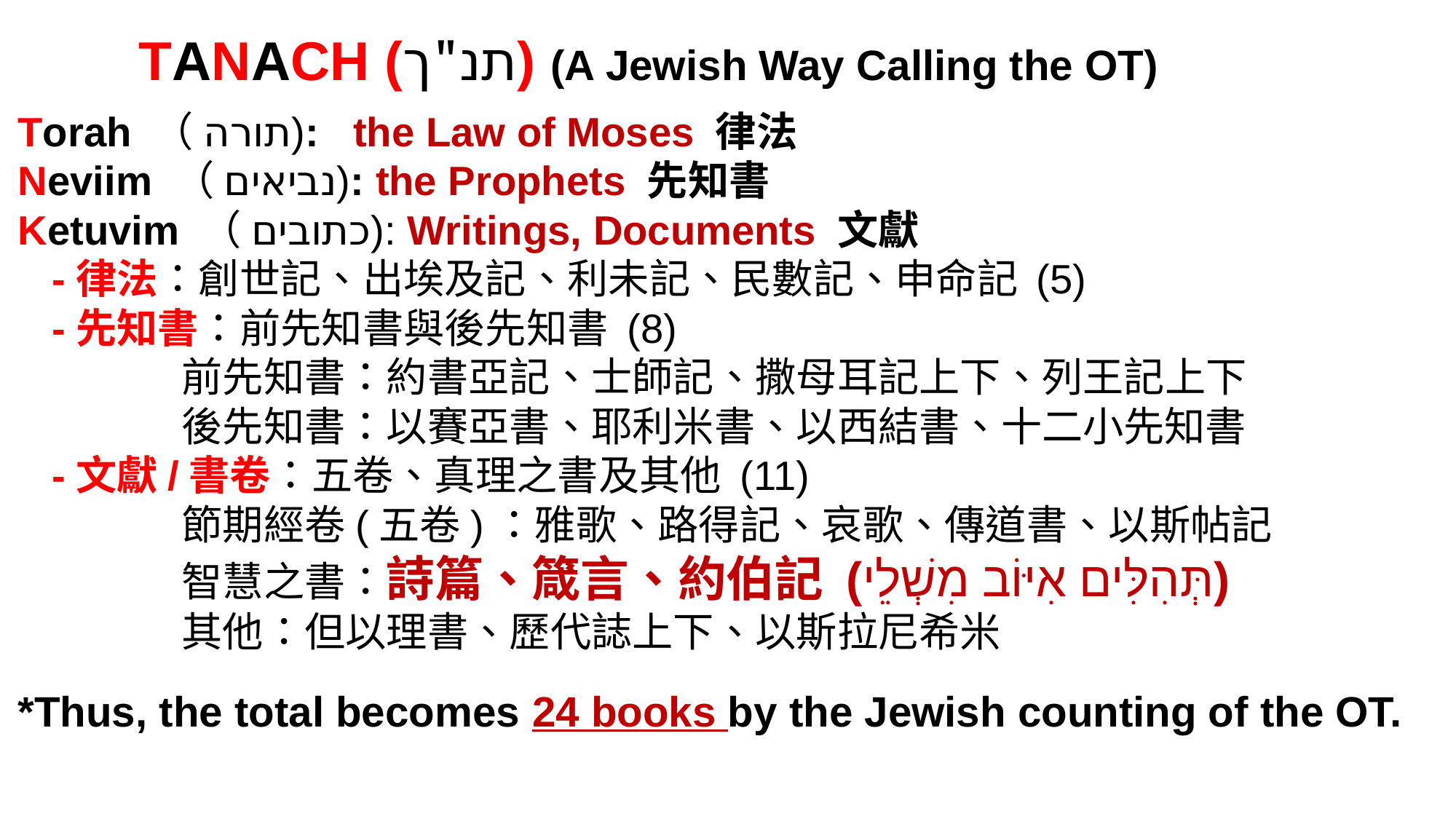

TANACH (תנ"ך) (A Jewish Way Calling the OT)

Torah （תורה):   the Law of Moses 律法
Neviim （נביאים): the Prophets 先知書
Ketuvim （כתובים): Writings, Documents 文獻
   -律法：創世記、出埃及記、利未記、民數記、申命記 (5)
   -先知書：前先知書與後先知書 (8)
前先知書：約書亞記、士師記、撒母耳記上下、列王記上下
後先知書：以賽亞書、耶利米書、以西結書、十二小先知書
   -文獻/書卷：五卷、真理之書及其他 (11)
節期經卷(五卷)：雅歌、路得記、哀歌、傳道書、以斯帖記
智慧之書：詩篇、箴言、約伯記 (תְּהִלִּים אִיּוֹב מִשְׁלֵי)
其他：但以理書、歷代誌上下、以斯拉尼希米

*Thus, the total becomes 24 books by the Jewish counting of the OT.